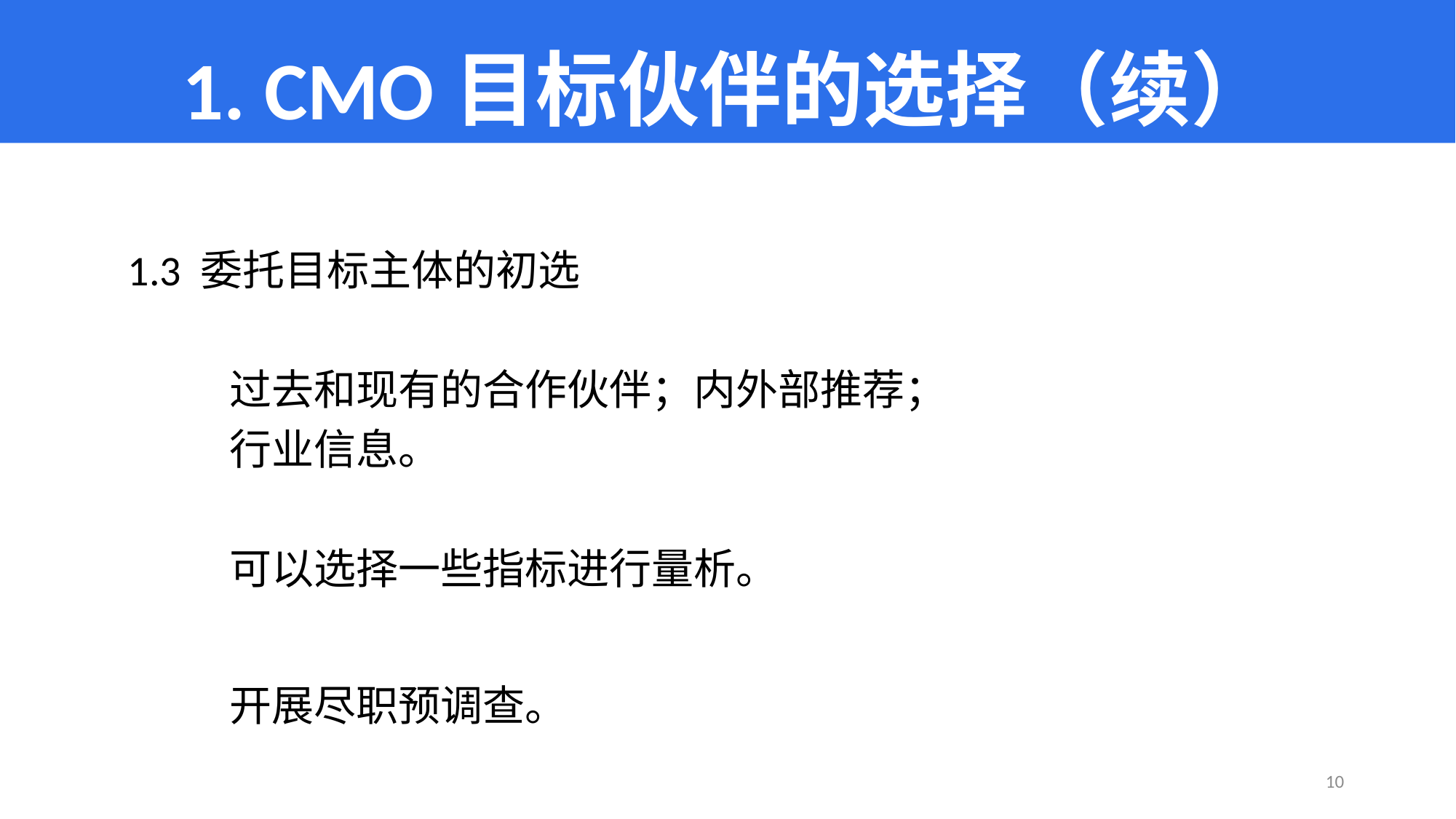

# 1. CMO目标伙伴的选择（续）
1.3 委托目标主体的初选

		过去和现有的合作伙伴；内外部推荐；
		行业信息。

		可以选择一些指标进行量析。

		开展尽职预调查。
10